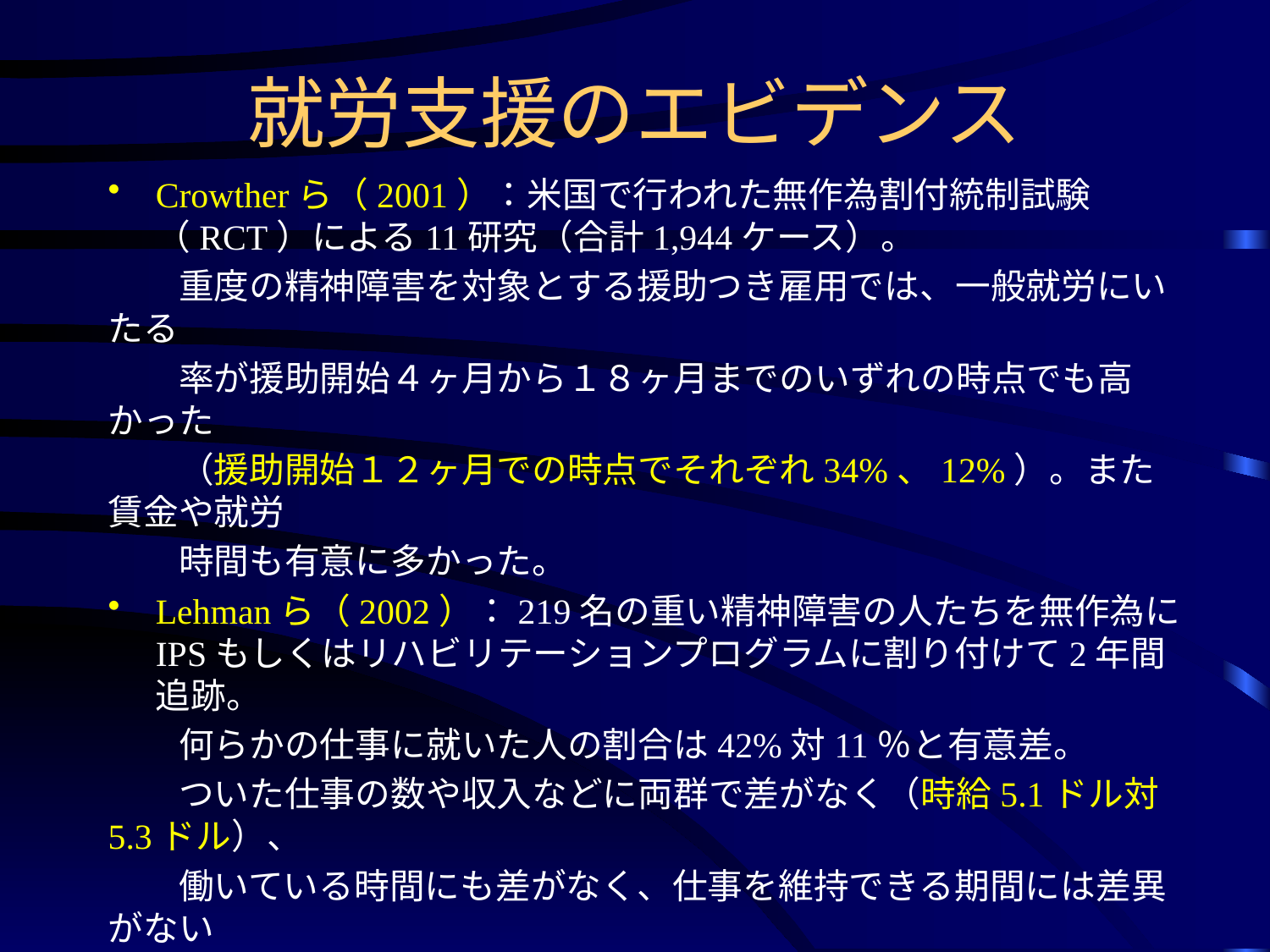

# 就労支援のエビデンス
Crowtherら（2001）：米国で行われた無作為割付統制試験（RCT）による11研究（合計1,944ケース）。
　　重度の精神障害を対象とする援助つき雇用では、一般就労にいたる
　　率が援助開始４ヶ月から１８ヶ月までのいずれの時点でも高かった
　　（援助開始１２ヶ月での時点でそれぞれ34%、12%）。また賃金や就労
　　時間も有意に多かった。
Lehmanら（2002）：219名の重い精神障害の人たちを無作為にIPSもしくはリハビリテーションプログラムに割り付けて2年間追跡。
　　何らかの仕事に就いた人の割合は42%対11％と有意差。
　　ついた仕事の数や収入などに両群で差がなく（時給5.1ドル対5.3ドル）、
　　働いている時間にも差がなく、仕事を維持できる期間には差異がない
　　（14週対15週）。